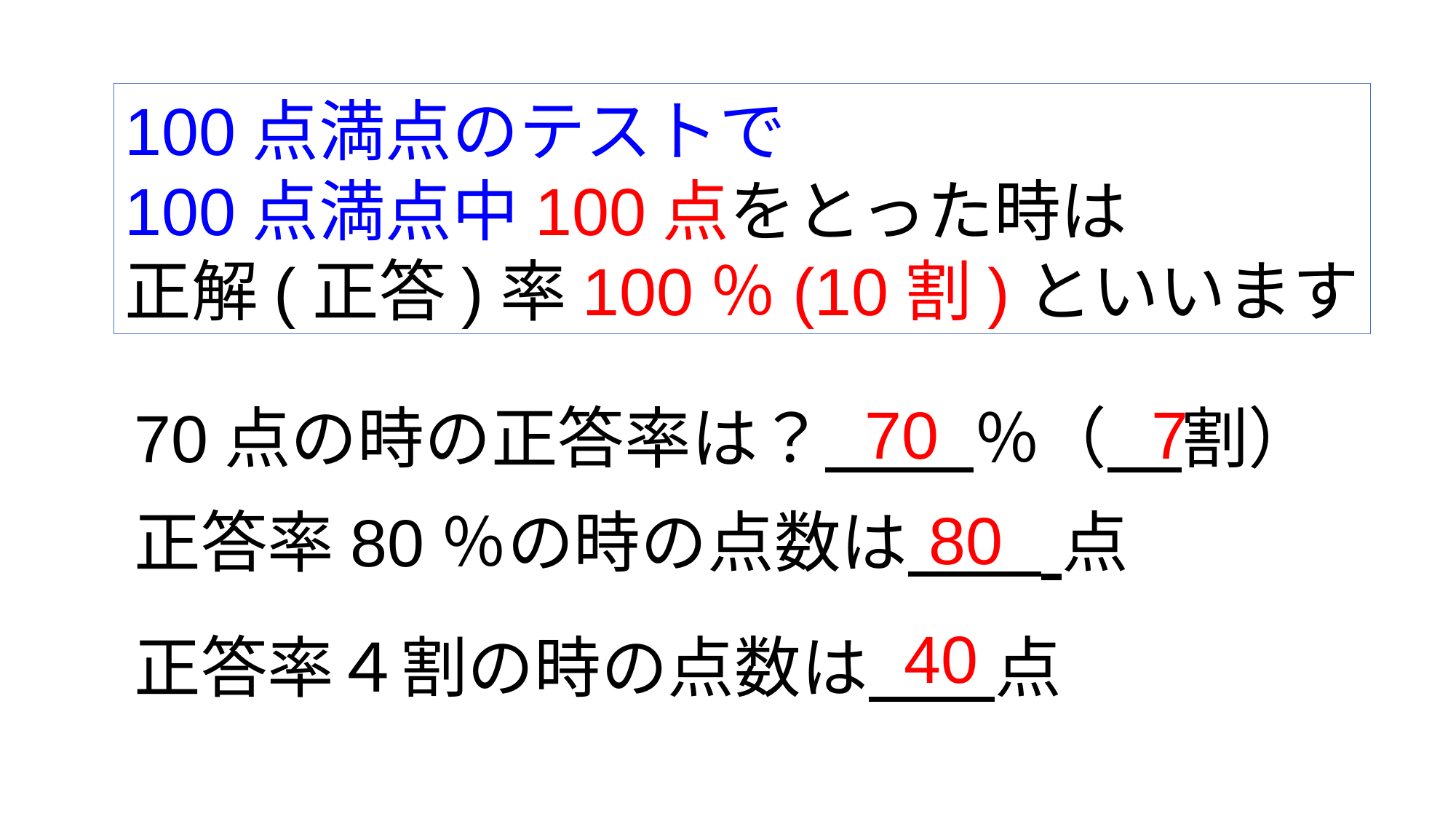

100点満点のテストで
100点満点中100点をとった時は
正解(正答)率100％(10割)といいます
70
7
70点の時の正答率は？　　 ％（     割）
正答率80％の時の点数は　　 点
正答率４割の時の点数は　    点
80
40